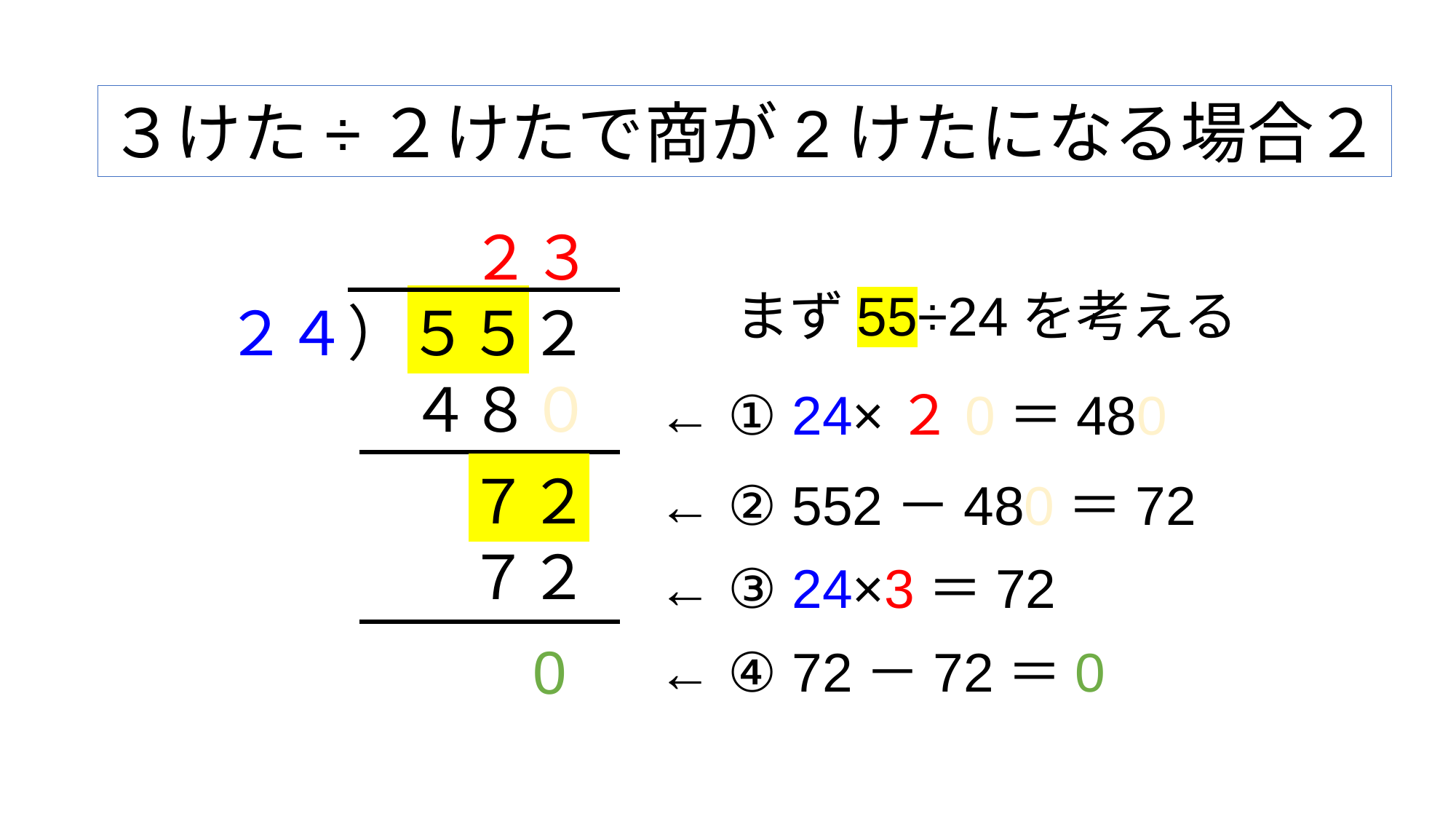

３けた÷２けたで商が2けたになる場合２
２
３
まず55÷24を考える
２４）５５２
４８０
← ① 24×２0＝480
７２
← ② 552－480＝72
７２
← ③ 24×3＝72
0
← ④ 72－72＝0